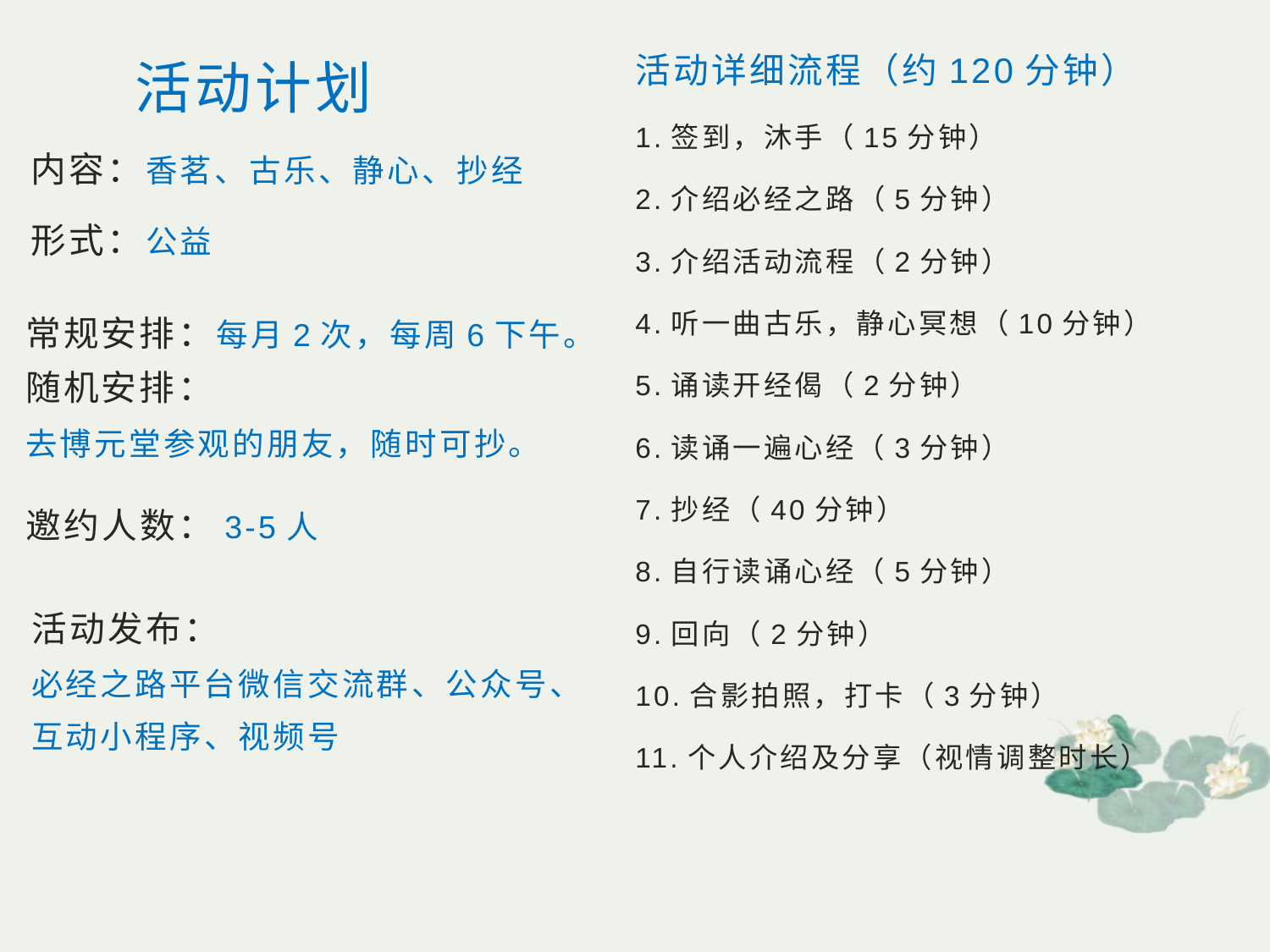

活动计划
活动详细流程（约120分钟）
1.签到，沐手（15分钟）
2.介绍必经之路（5分钟）
3.介绍活动流程（2分钟）
4.听一曲古乐，静心冥想（10分钟）
5.诵读开经偈（2分钟）
6.读诵一遍心经（3分钟）
7.抄经（40分钟）
8.自行读诵心经（5分钟）
9.回向（2分钟）
10.合影拍照，打卡（3分钟）
11.个人介绍及分享（视情调整时长）

内容：香茗、古乐、静心、抄经
形式：公益
常规安排：每月2次，每周6下午。
随机安排：
去博元堂参观的朋友，随时可抄。
邀约人数：3-5人
活动发布：
必经之路平台微信交流群、公众号、互动小程序、视频号